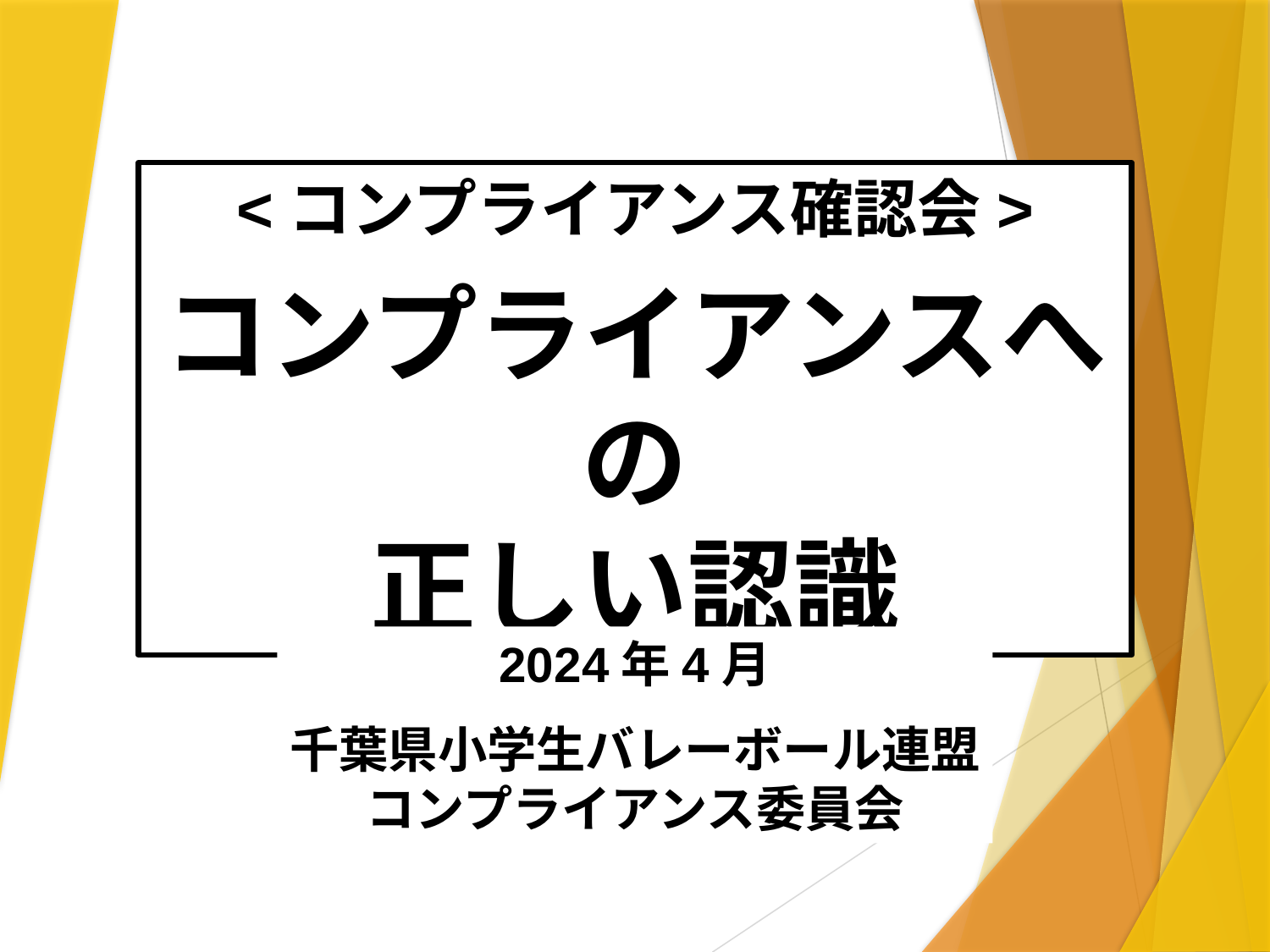

<コンプライアンス確認会>

コンプライアンスへの
正しい認識
2024年4月

千葉県小学生バレーボール連盟
コンプライアンス委員会